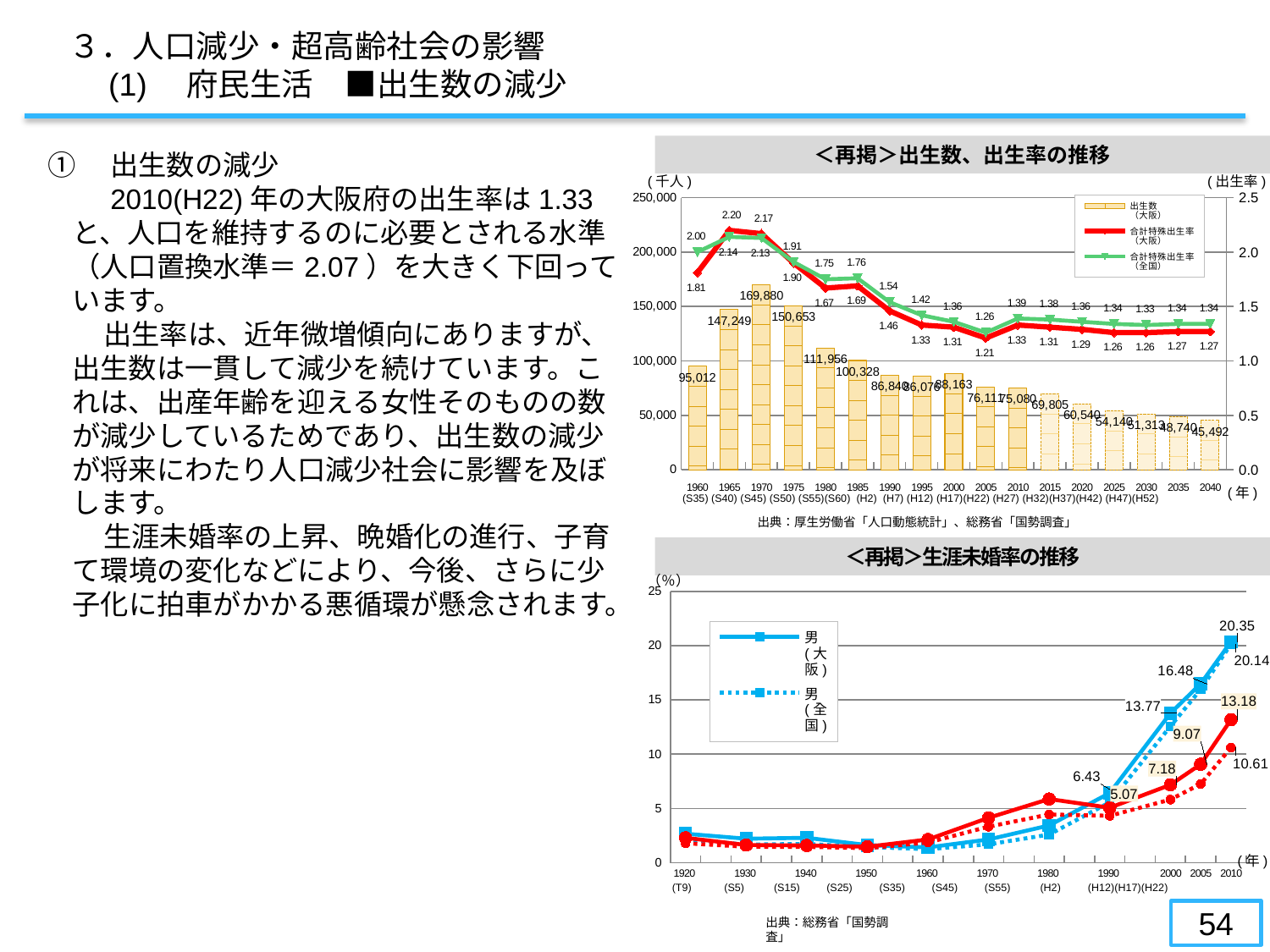

３．人口減少・超高齢社会の影響
　　(1)　府民生活　■出生数の減少
＜再掲＞出生数、出生率の推移
①　出生数の減少
　　2010(H22)年の大阪府の出生率は1.33と、人口を維持するのに必要とされる水準（人口置換水準＝2.07）を大きく下回っています。
　　出生率は、近年微増傾向にありますが、出生数は一貫して減少を続けています。これは、出産年齢を迎える女性そのものの数が減少しているためであり、出生数の減少が将来にわたり人口減少社会に影響を及ぼします。
　　生涯未婚率の上昇、晩婚化の進行、子育て環境の変化などにより、今後、さらに少子化に拍車がかかる悪循環が懸念されます。

### Chart

| Category | 出生数
（大阪） | 合計特殊出生率
（大阪） | 合計特殊出生率
（全国） |
|---|---|---|---|
| 1960 | 95012.0 | 1.81 | 2.0 |
| 1965 | 147249.0 | 2.2 | 2.14 |
| 1970 | 169880.0 | 2.17 | 2.13 |
| 1975 | 150653.0 | 1.9 | 1.91 |
| 1980 | 111956.0 | 1.67 | 1.75 |
| 1985 | 100328.0 | 1.69 | 1.76 |
| 1990 | 86840.0 | 1.46 | 1.54 |
| 1995 | 86076.0 | 1.33 | 1.42 |
| 2000 | 88163.0 | 1.31 | 1.36 |
| 2005 | 76111.0 | 1.21 | 1.26 |
| 2010 | 75080.0 | 1.33 | 1.39 |
| 2015 | 69805.22145350868 | 1.31 | 1.38 |
| 2020 | 60539.555646991146 | 1.29 | 1.36 |
| 2025 | 54140.474734830415 | 1.26 | 1.34 |
| 2030 | 51313.266856589216 | 1.26 | 1.33 |
| 2035 | 48740.14402612519 | 1.27 | 1.34 |
| 2040 | 45491.694448068665 | 1.27 | 1.34 |
(千人)
(出生率)
(年)
(S35) (S40) (S45) (S50) (S55)(S60)  (H2)  (H7) (H12) (H17)(H22) (H27) (H32)(H37)(H42) (H47)(H52)
出典：厚生労働省「人口動態統計」、総務省「国勢調査」
＜再掲＞生涯未婚率の推移

### Chart

| Category | 男 (大阪) | 男 (全国) | 女 (大阪) | 女 (全国) |
|---|---|---|---|---|
| 1920  | 2.68 | 2.17 | 2.3 | 1.8 |
|  | None | None | None | None |
| 1930  | 2.22 | 1.68 | 1.64 | 1.48 |
|  | None | None | None | None |
| 1940  | 2.3 | 1.74 | 1.6 | 1.47 |
|  | None | None | None | None |
| 1950  | 1.63 | 1.46 | 1.48 | 1.35 |
|  | None | None | None | None |
| 1960  | 1.42 | 1.26 | 2.15 | 1.87 |
|  | None | None | None | None |
| 1970  | 2.15 | 1.7 | 4.14 | 3.33 |
|  | None | None | None | None |
| 1980  | 3.44 | 2.6 | 5.87 | 4.45 |
|  | None | None | None | None |
| 1990  | 6.43 | 5.57 | 5.07 | 4.33 |
|  | None | None | None | None |
| 2000 | 13.77 | 12.57 | 7.18 | 5.82 |
| 2005 | 16.48 | 15.96 | 9.07 | 7.25 |
| 2010 | 20.35 | 20.14 | 13.18 | 10.61 |
(年)
 (T9)           (S5)          (S15)         (S25)         (S35)         (S45)         (S55)          (H2)         (H12)(H17)(H22)
54
出典：総務省「国勢調査」